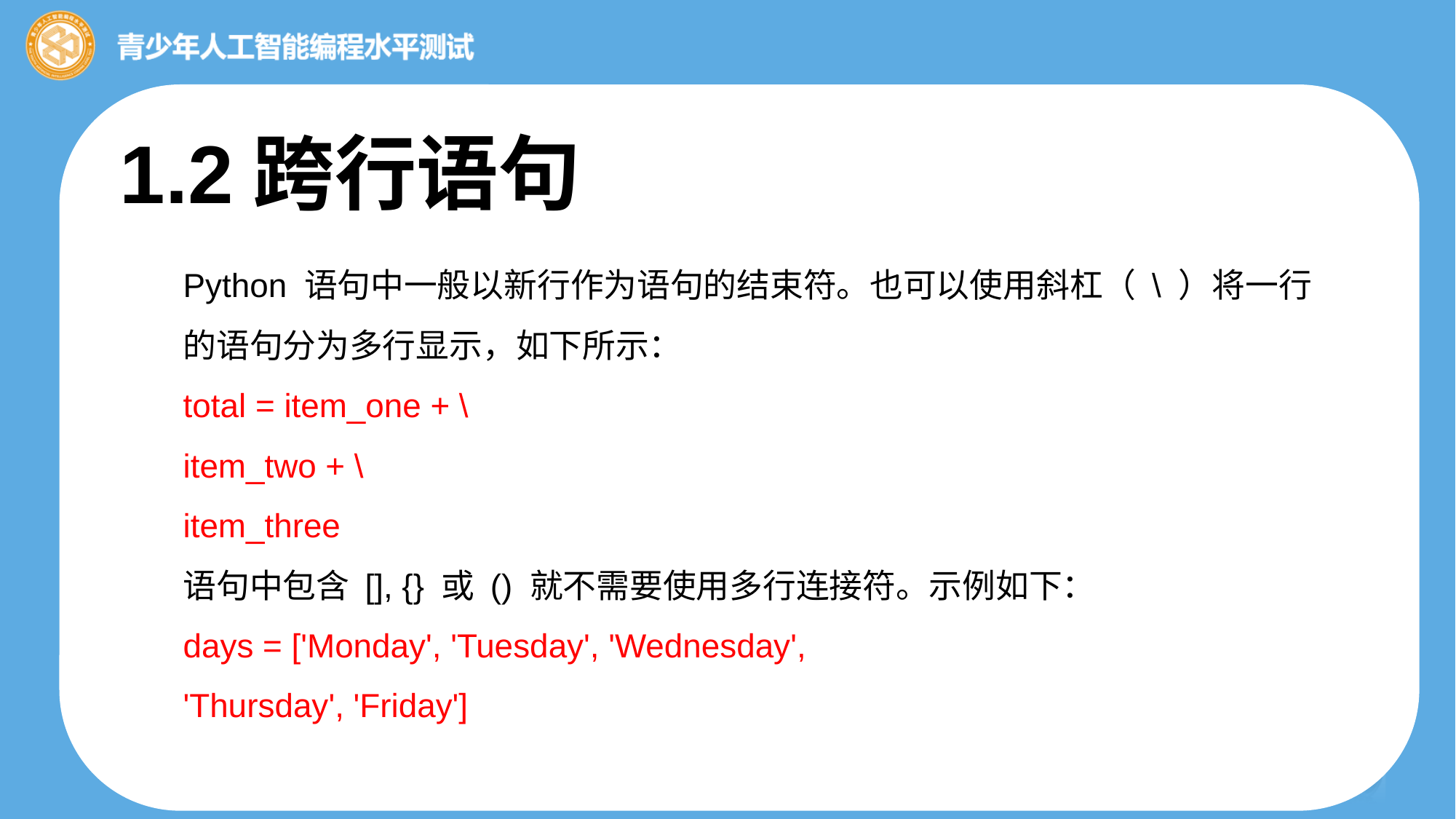

1.2跨行语句
Python 语句中一般以新行作为语句的结束符。也可以使用斜杠（ \ ）将一行的语句分为多行显示，如下所示：
total = item_one + \
item_two + \
item_three
语句中包含 [], {} 或 () 就不需要使用多行连接符。示例如下：
days = ['Monday', 'Tuesday', 'Wednesday',
'Thursday', 'Friday']